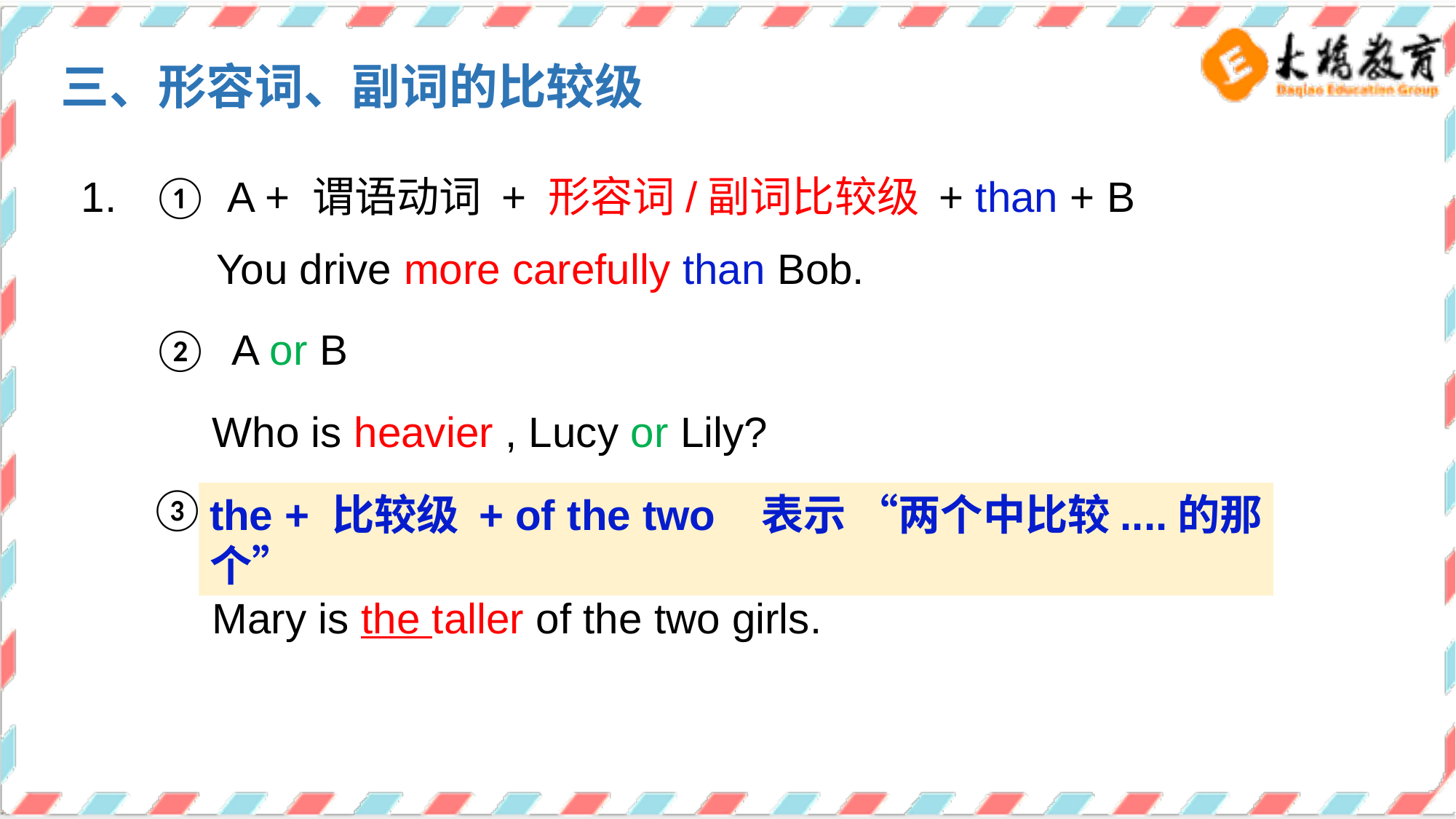

三、形容词、副词的比较级
1.   ①  A + 谓语动词 + 形容词/副词比较级 + than + B

      ②  A or B

You drive more carefully than Bob.
Who is heavier , Lucy or Lily?
③
the + 比较级 + of the two   表示 “两个中比较....的那个”
Mary is the taller of the two girls.